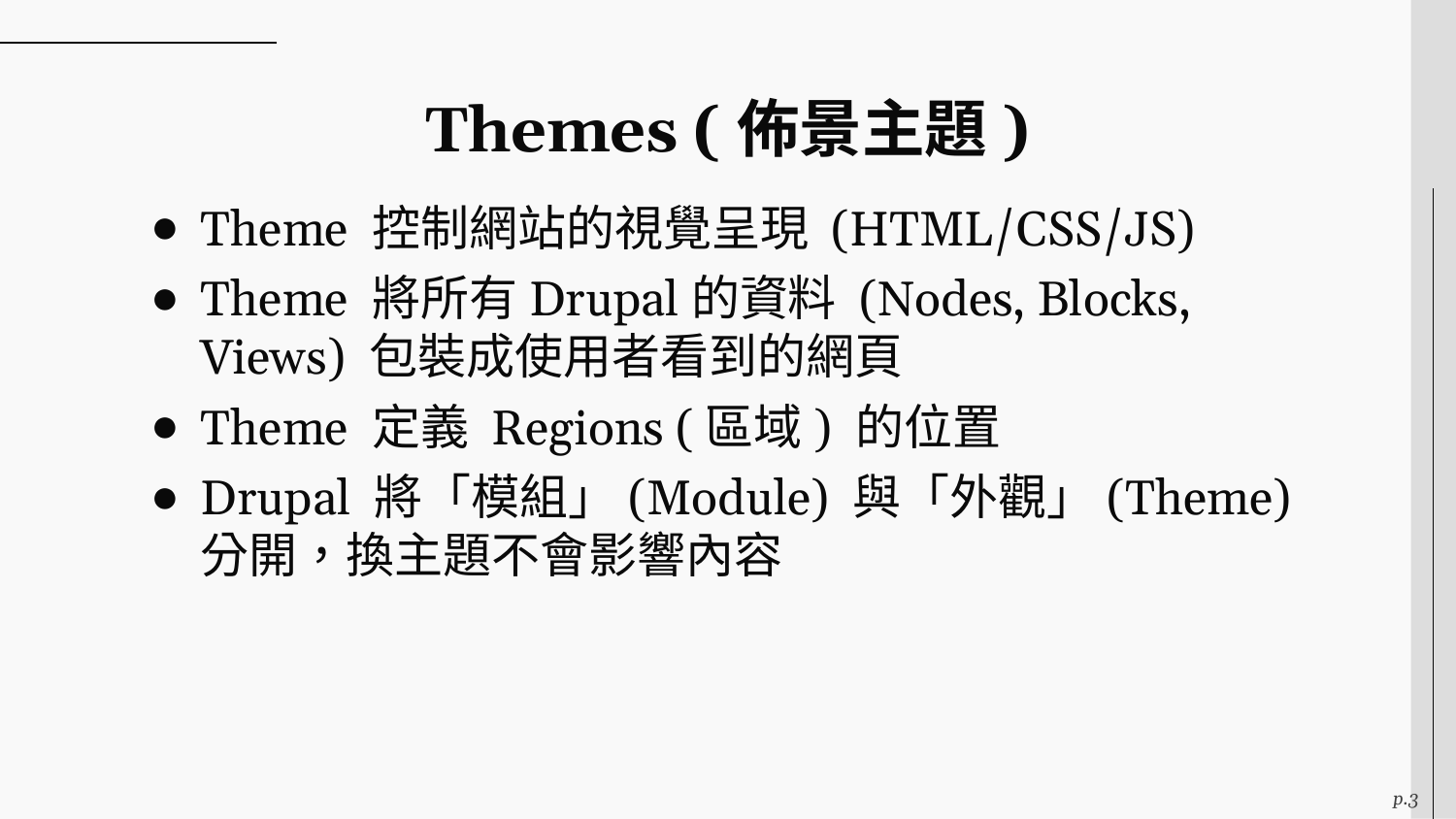

# Themes (佈景主題)
Theme 控制網站的視覺呈現 (HTML/CSS/JS)
Theme 將所有Drupal的資料 (Nodes, Blocks, Views) 包裝成使用者看到的網頁
Theme 定義 Regions (區域) 的位置
Drupal 將「模組」(Module) 與「外觀」(Theme) 分開，換主題不會影響內容

p.3